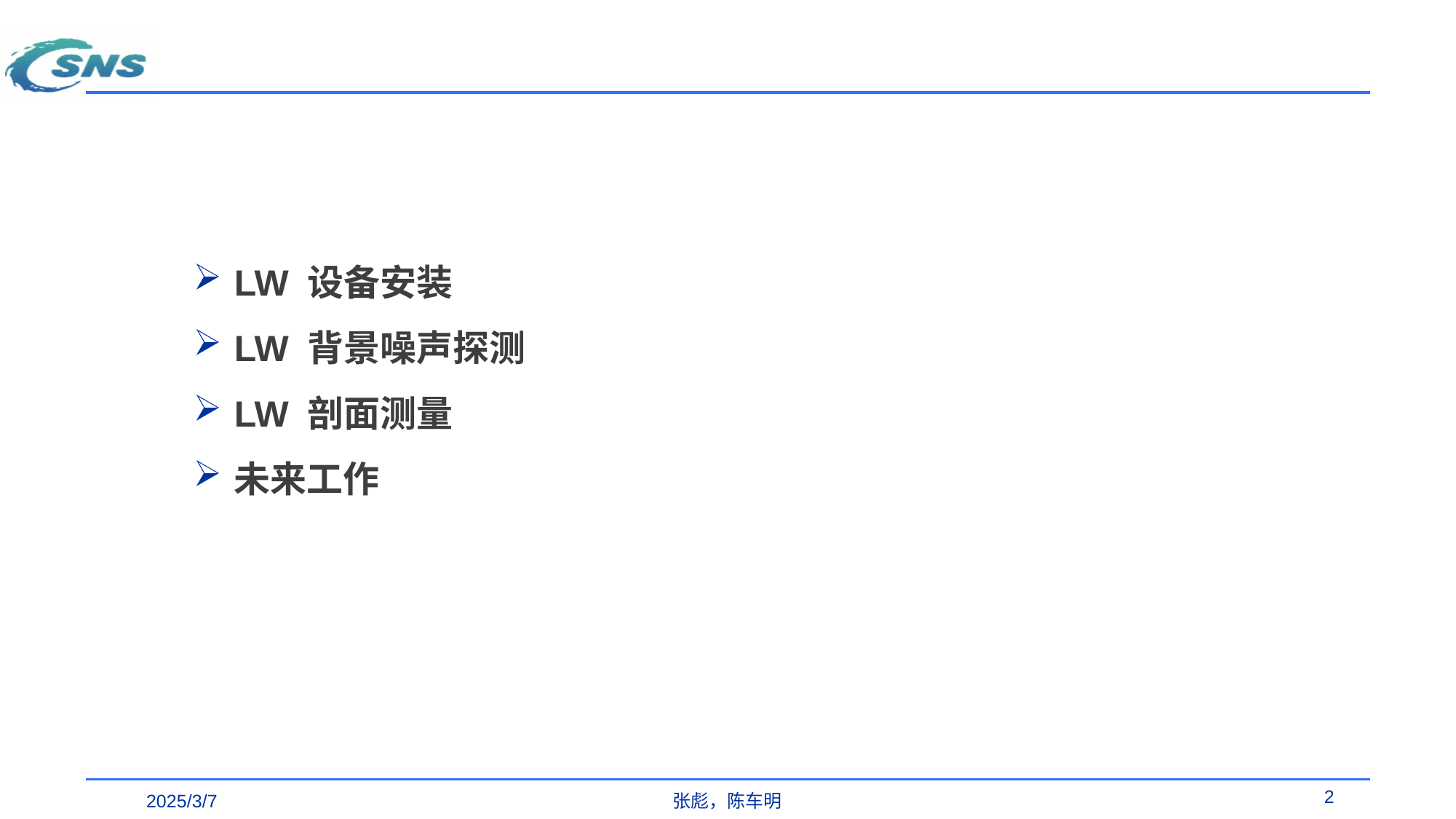

LW 设备安装
LW 背景噪声探测
LW 剖面测量
未来工作

2
2025/3/7
张彪，陈车明